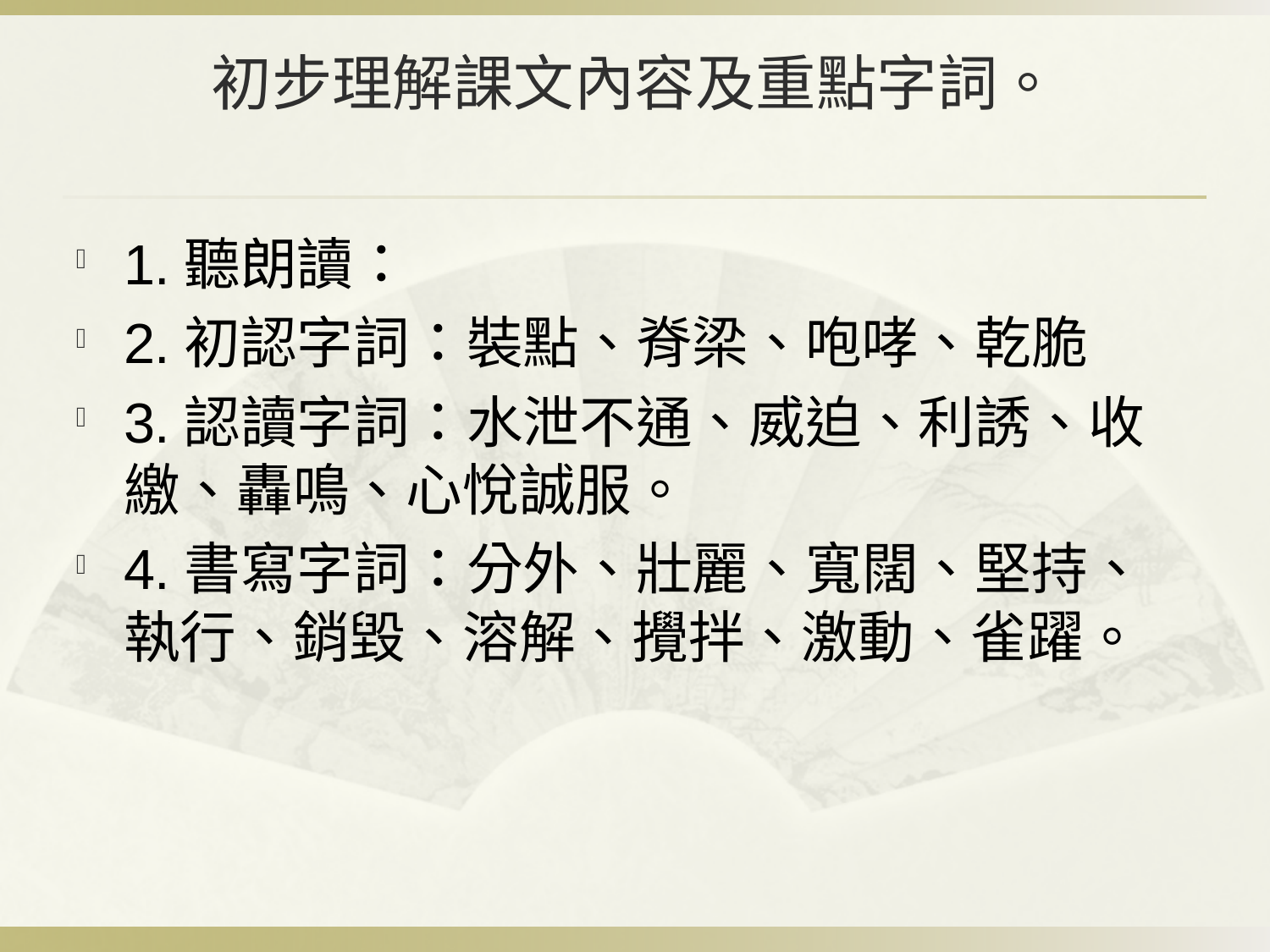

# 初步理解課文內容及重點字詞。
1.聽朗讀：
2.初認字詞：裝點、脊梁、咆哮、乾脆
3.認讀字詞：水泄不通、威迫、利誘、收繳、轟鳴、心悅誠服。
4.書寫字詞：分外、壯麗、寬闊、堅持、執行、銷毀、溶解、攪拌、激動、雀躍。